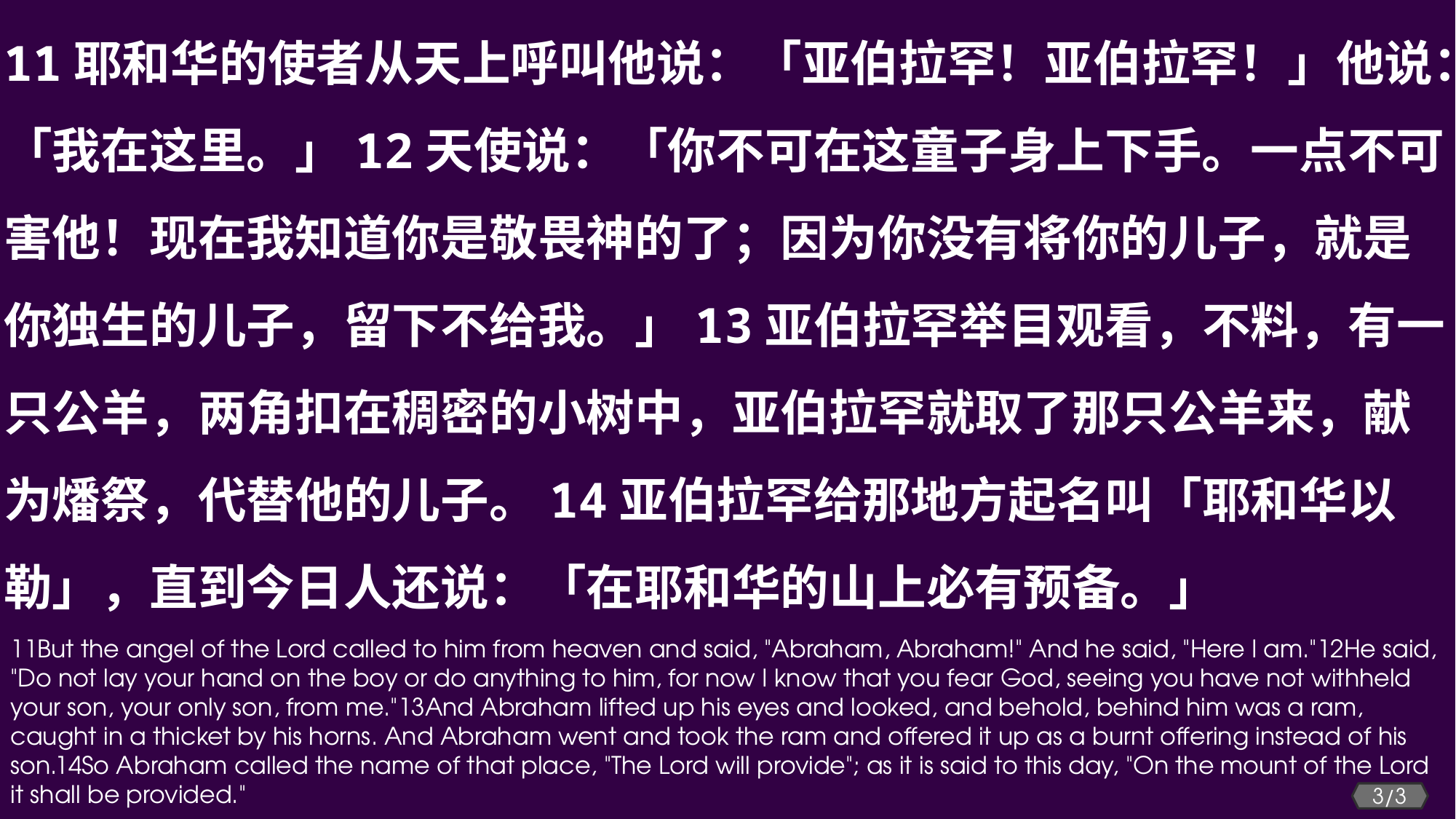

11耶和华的使者从天上呼叫他说：「亚伯拉罕！亚伯拉罕！」他说：「我在这里。」12天使说：「你不可在这童子身上下手。一点不可害他！现在我知道你是敬畏神的了；因为你没有将你的儿子，就是你独生的儿子，留下不给我。」13亚伯拉罕举目观看，不料，有一只公羊，两角扣在稠密的小树中，亚伯拉罕就取了那只公羊来，献为燔祭，代替他的儿子。14亚伯拉罕给那地方起名叫「耶和华以勒」，直到今日人还说：「在耶和华的山上必有预备。」

11But the angel of the Lord called to him from heaven and said, "Abraham, Abraham!" And he said, "Here I am."12He said, "Do not lay your hand on the boy or do anything to him, for now I know that you fear God, seeing you have not withheld your son, your only son, from me."13And Abraham lifted up his eyes and looked, and behold, behind him was a ram, caught in a thicket by his horns. And Abraham went and took the ram and offered it up as a burnt offering instead of his son.14So Abraham called the name of that place, "The Lord will provide"; as it is said to this day, "On the mount of the Lord it shall be provided."

3/3